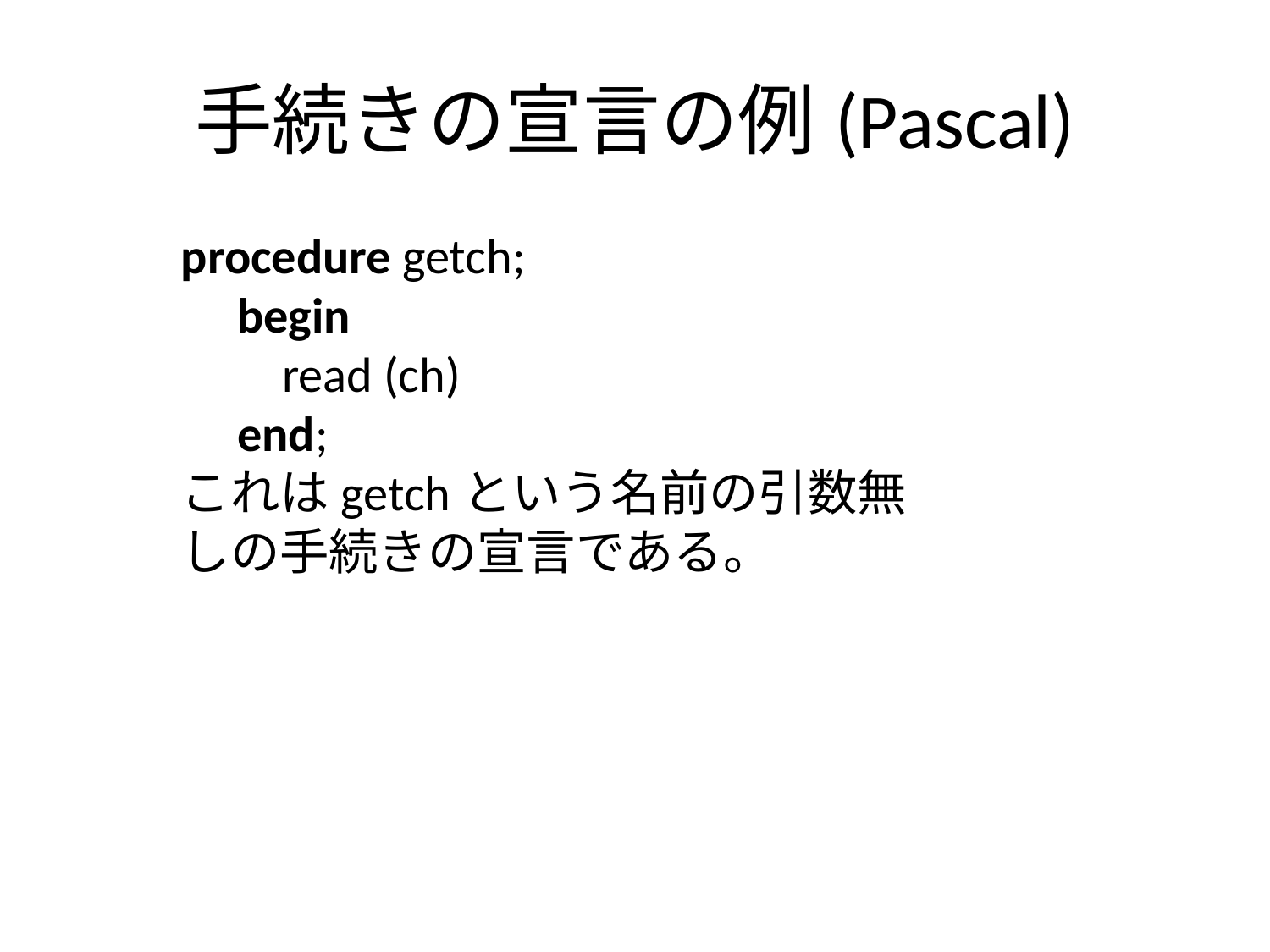

# 手続きの宣言の例(Pascal)
procedure getch;
     begin
         read (ch)
     end;
これはgetchという名前の引数無しの手続きの宣言である。